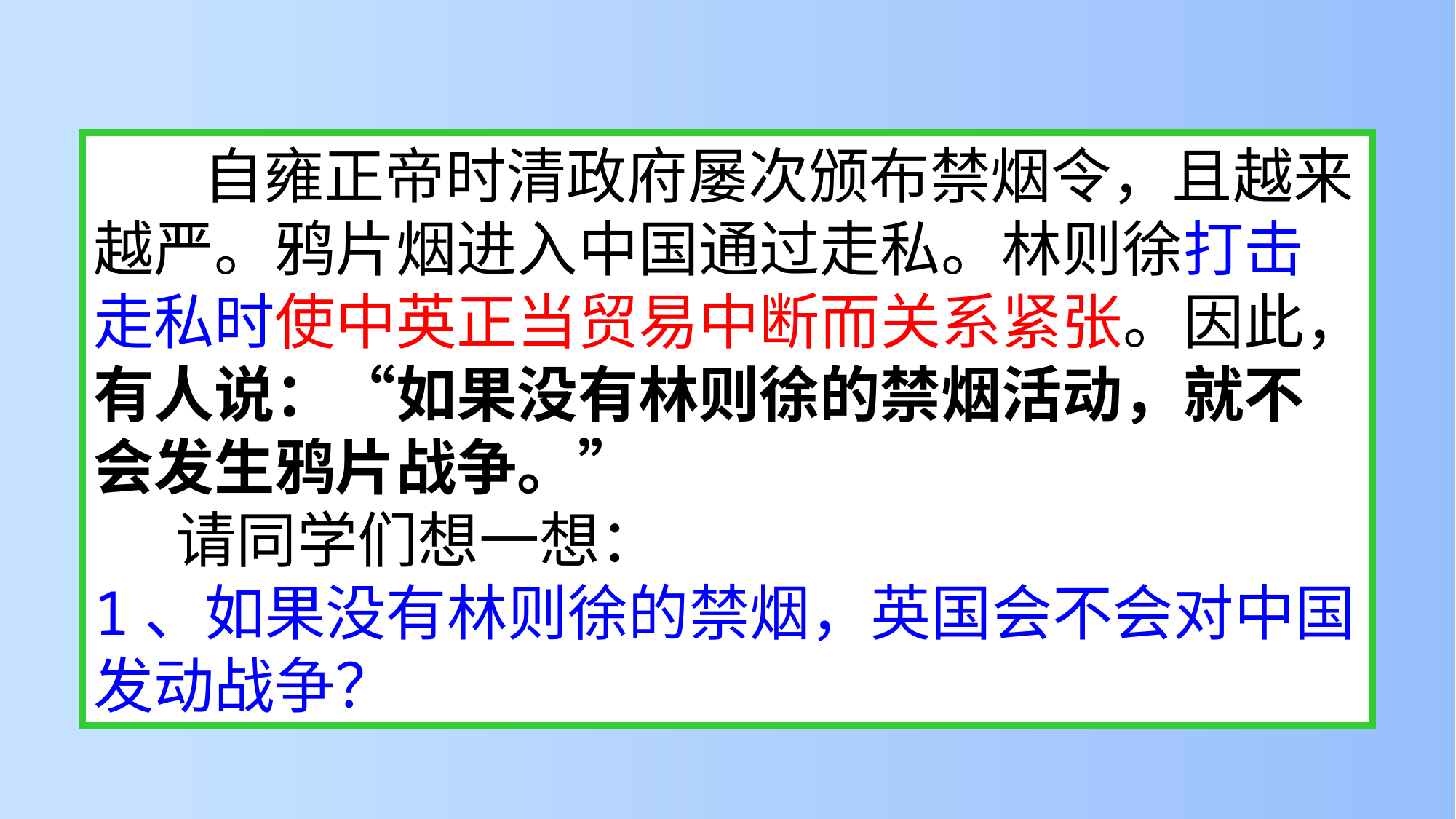

自雍正帝时清政府屡次颁布禁烟令，且越来越严。鸦片烟进入中国通过走私。林则徐打击走私时使中英正当贸易中断而关系紧张。因此，有人说：“如果没有林则徐的禁烟活动，就不会发生鸦片战争。”
     请同学们想一想：
1、如果没有林则徐的禁烟，英国会不会对中国发动战争？